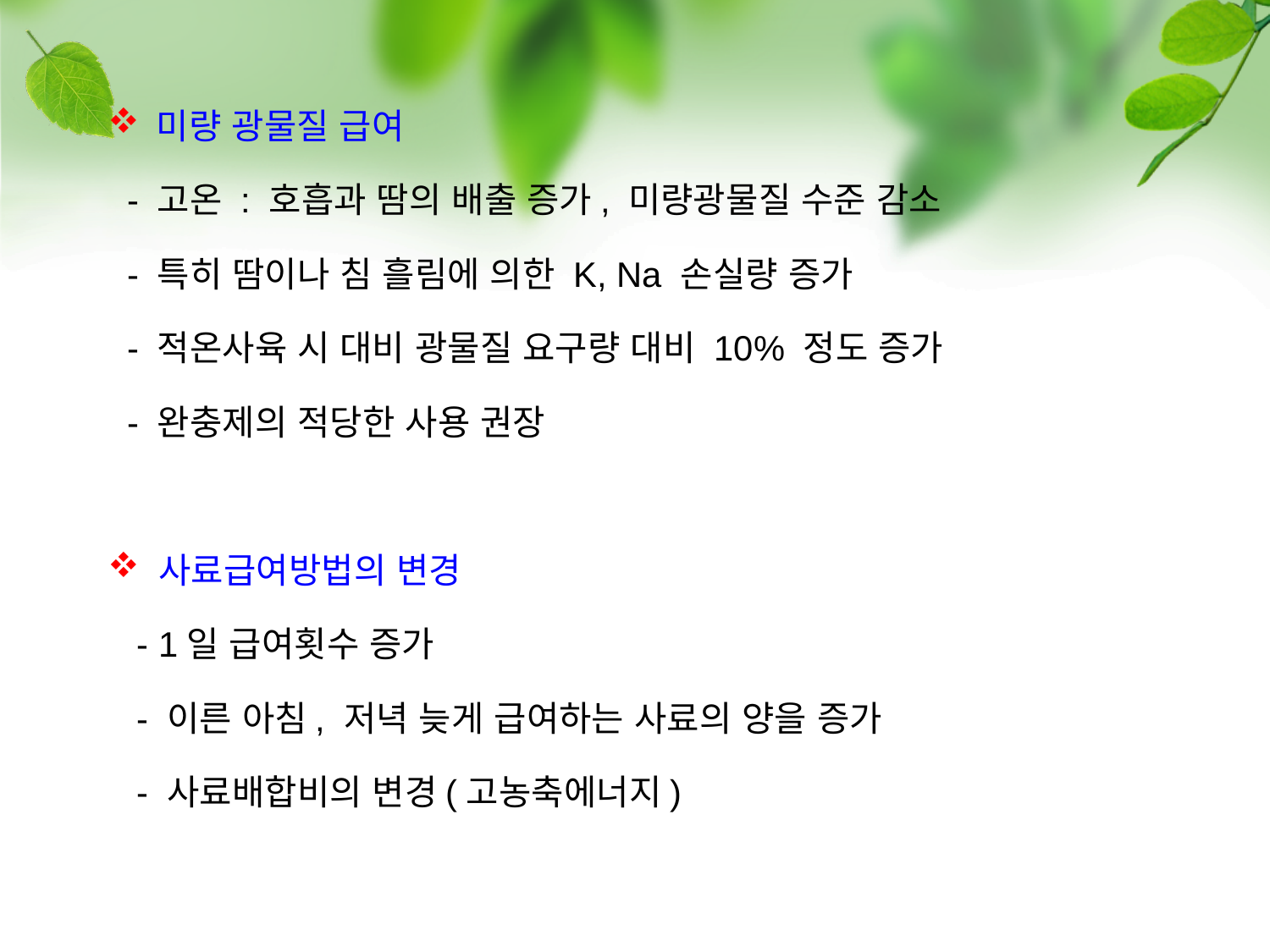

미량 광물질 급여
  - 고온 : 호흡과 땀의 배출 증가, 미량광물질 수준 감소
  - 특히 땀이나 침 흘림에 의한 K, Na 손실량 증가
  - 적온사육 시 대비 광물질 요구량 대비 10% 정도 증가
  - 완충제의 적당한 사용 권장

 사료급여방법의 변경
   - 1일 급여횟수 증가
   - 이른 아침, 저녁 늦게 급여하는 사료의 양을 증가
   - 사료배합비의 변경(고농축에너지)